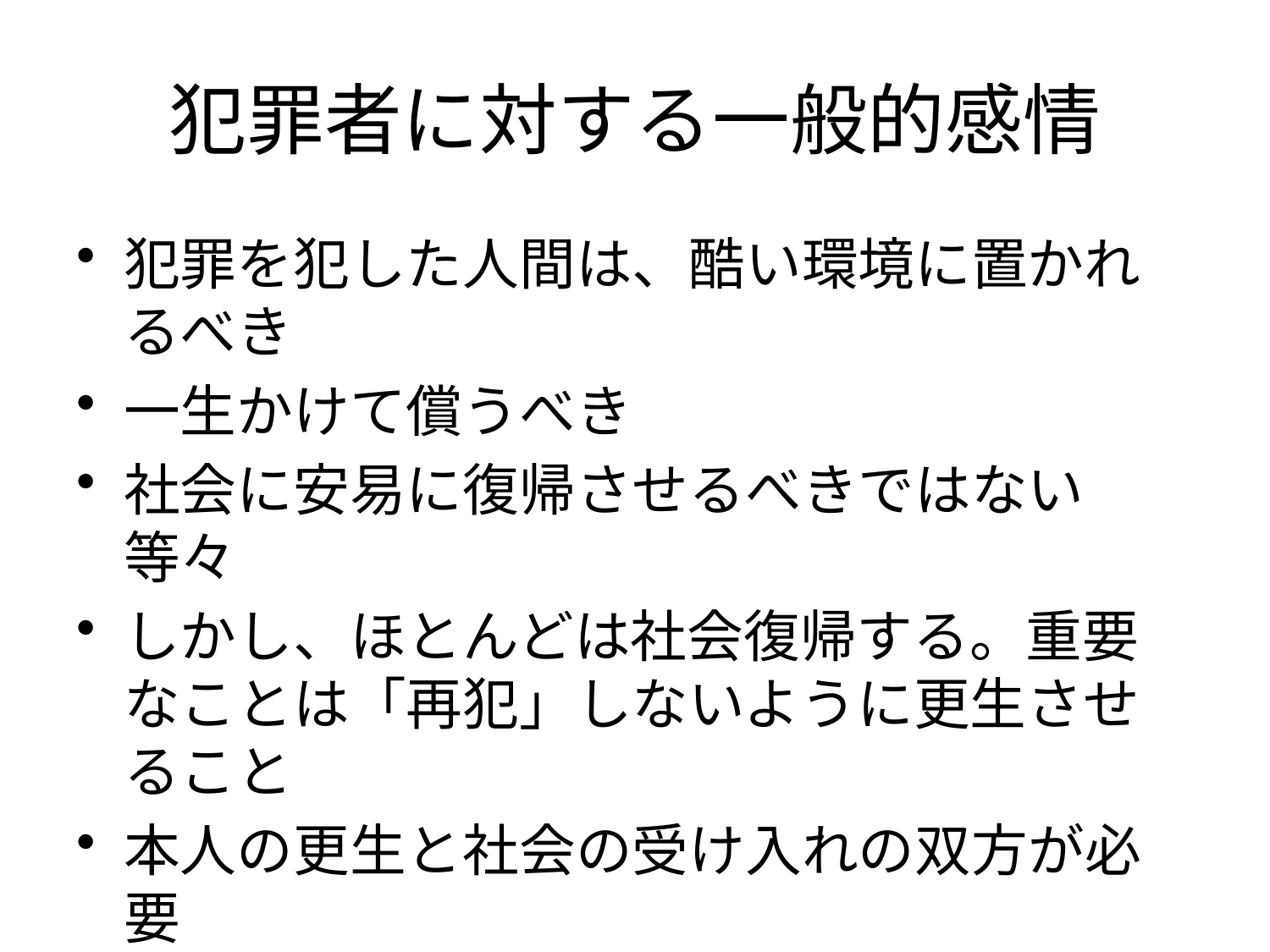

# 犯罪者に対する一般的感情
犯罪を犯した人間は、酷い環境に置かれるべき
一生かけて償うべき
社会に安易に復帰させるべきではない等々
しかし、ほとんどは社会復帰する。重要なことは「再犯」しないように更生させること
本人の更生と社会の受け入れの双方が必要